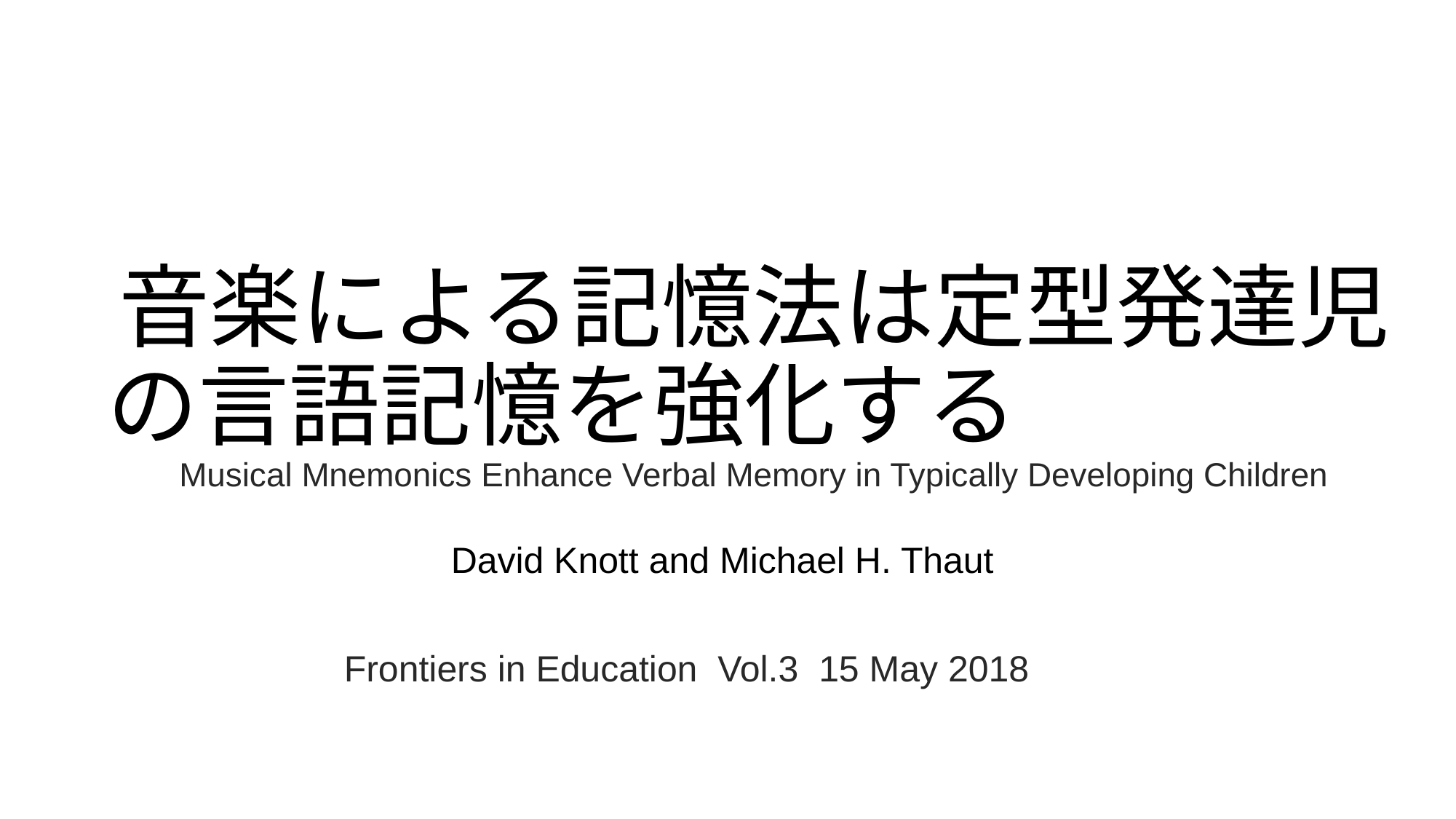

# 音楽による記憶法は定型発達児の言語記憶を強化する　　　　Musical Mnemonics Enhance Verbal Memory in Typically Developing Children

David Knott and Michael H. Thaut

Frontiers in Education  Vol.3  15 May 2018